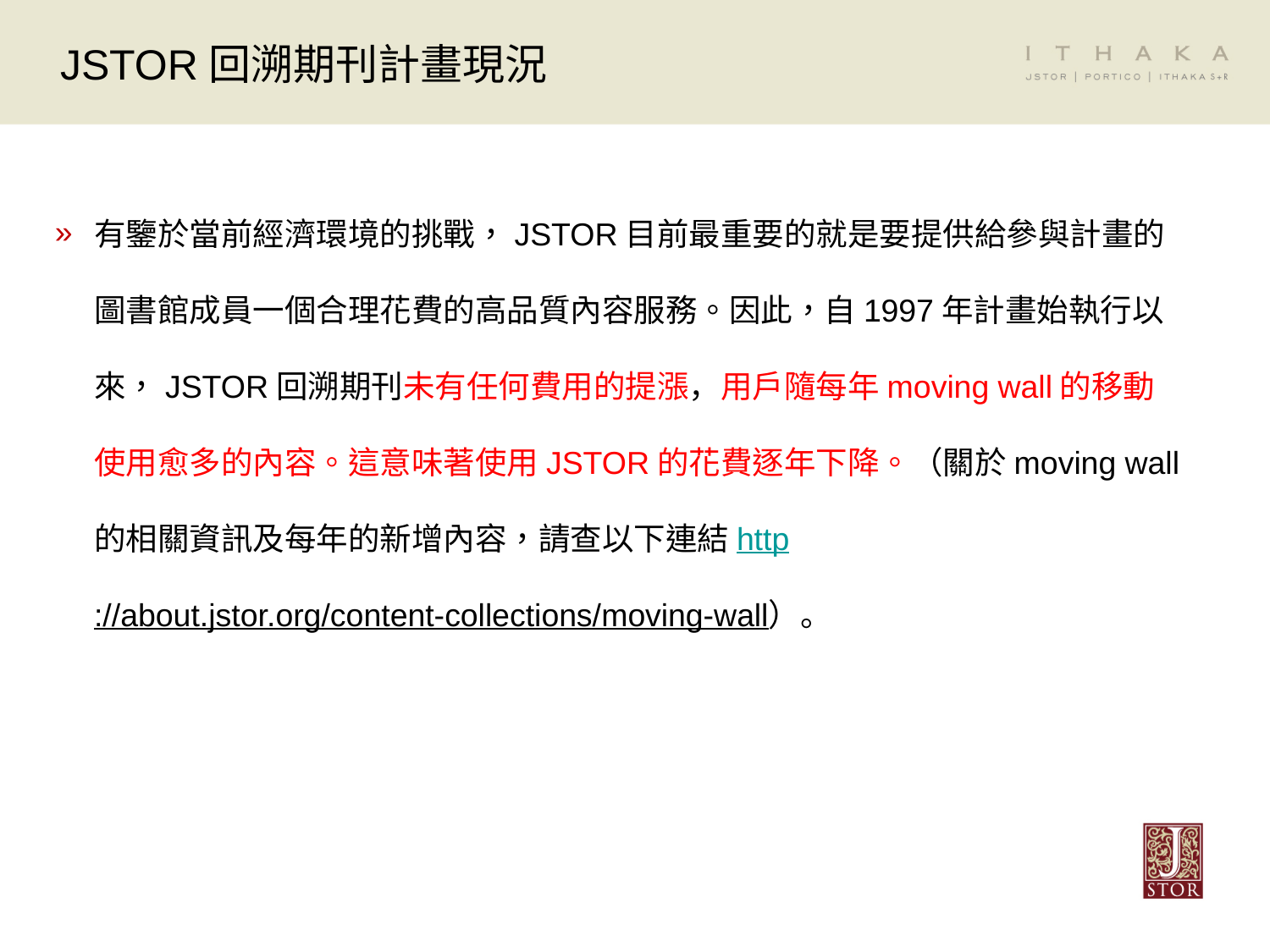

JSTOR回溯期刊計畫現況
有鑒於當前經濟環境的挑戰，JSTOR目前最重要的就是要提供給參與計畫的圖書館成員一個合理花費的高品質內容服務。因此，自1997年計畫始執行以來，JSTOR回溯期刊未有任何費用的提漲，用戶隨每年moving wall的移動使用愈多的內容。這意味著使用JSTOR的花費逐年下降。（關於moving wall的相關資訊及每年的新增內容，請查以下連結http://about.jstor.org/content-collections/moving-wall）。